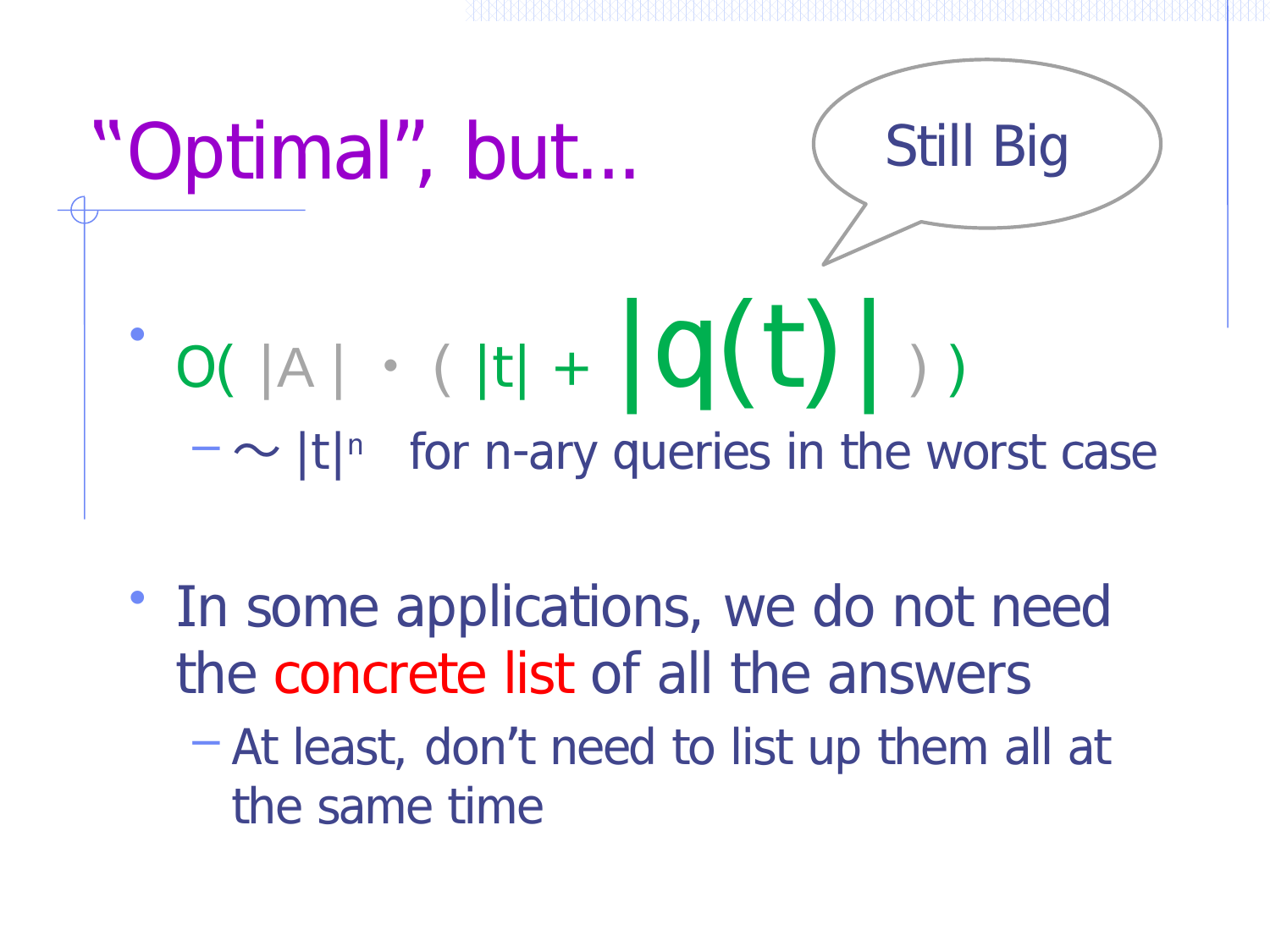

# “Optimal”, but…
Still Big
O( |A |・( |t| + |q(t)| ) )
～|t|n   for n-ary queries in the worst case

In some applications, we do not need the concrete list of all the answers
At least, don’t need to list up them all at the same time